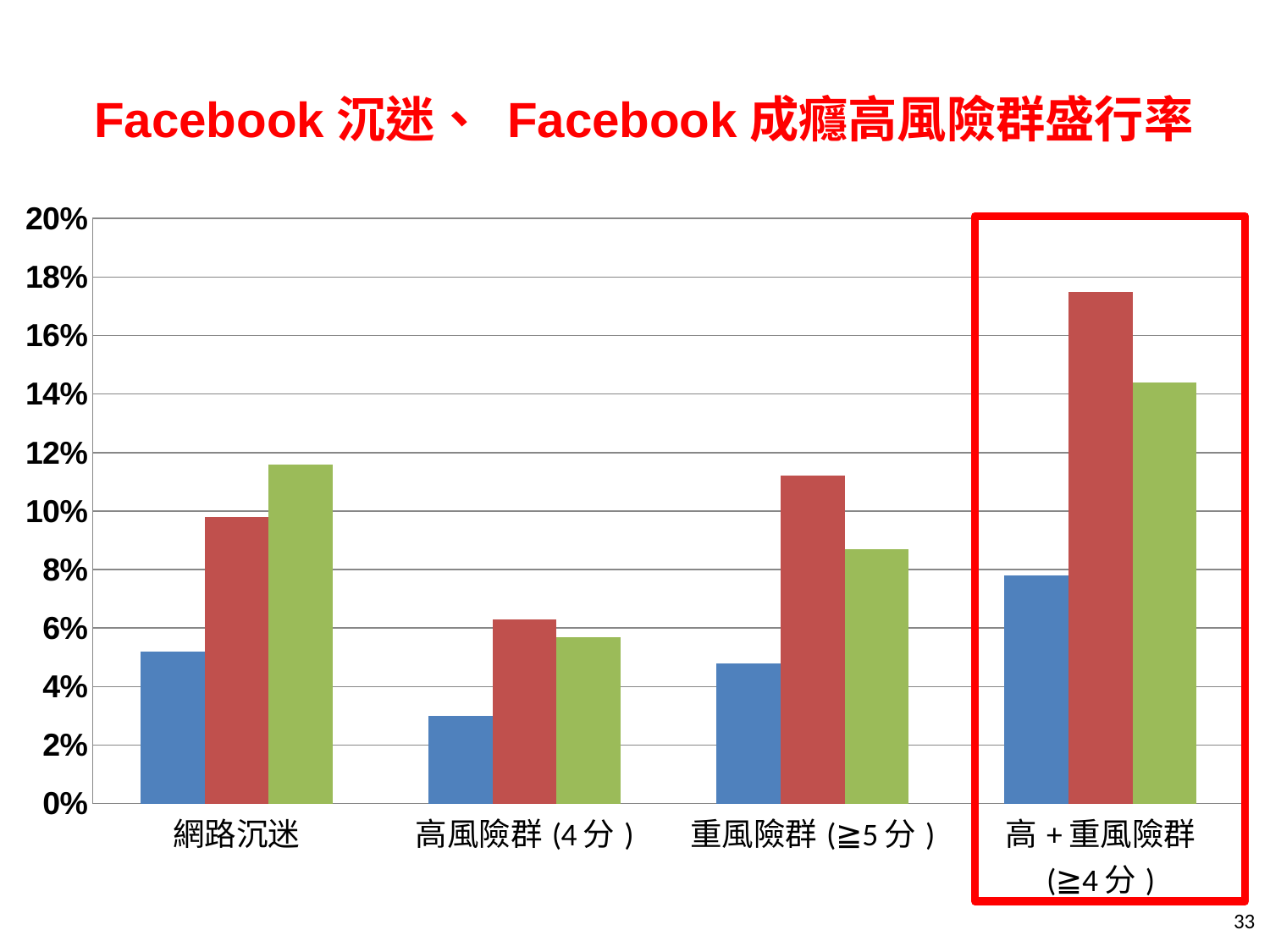

# Facebook沉迷、 Facebook成癮高風險群盛行率

### Chart

| Category | 國小 | 國中 | 高中職 |
|---|---|---|---|
| 網路沉迷 | 0.052 | 0.09800000000000006 | 0.11600000000000002 |
| 高風險群(4分) | 0.030000000000000002 | 0.063 | 0.05700000000000002 |
| 重風險群(≧5分) | 0.048 | 0.112 | 0.08700000000000002 |
| 高+重風險群
(≧4分) | 0.07800000000000001 | 0.17500000000000004 | 0.14400000000000004 |
33